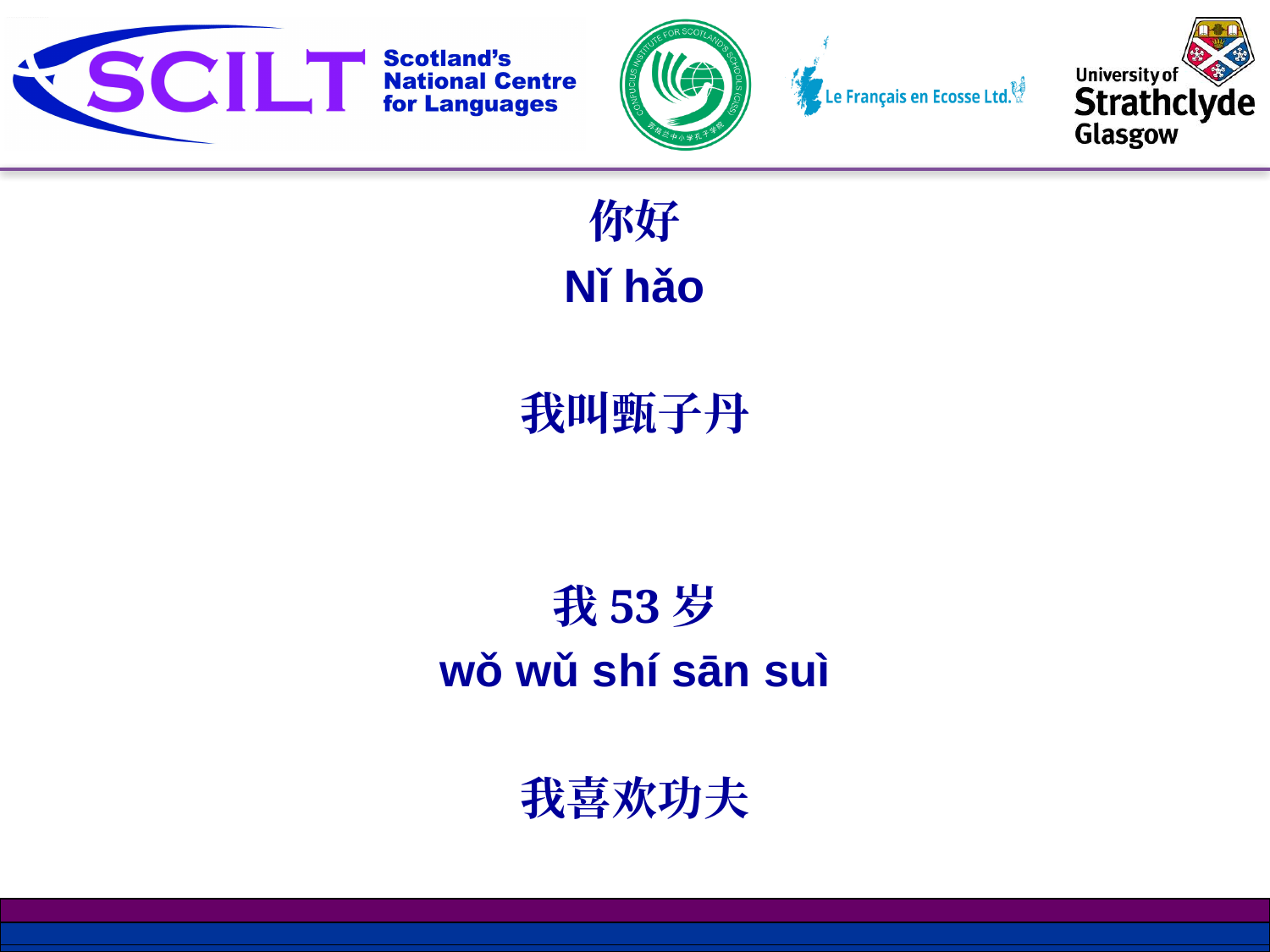

你好
Nǐ hǎo

我叫甄子丹

我53岁
wǒ wǔ shí sān suì

我喜欢功夫